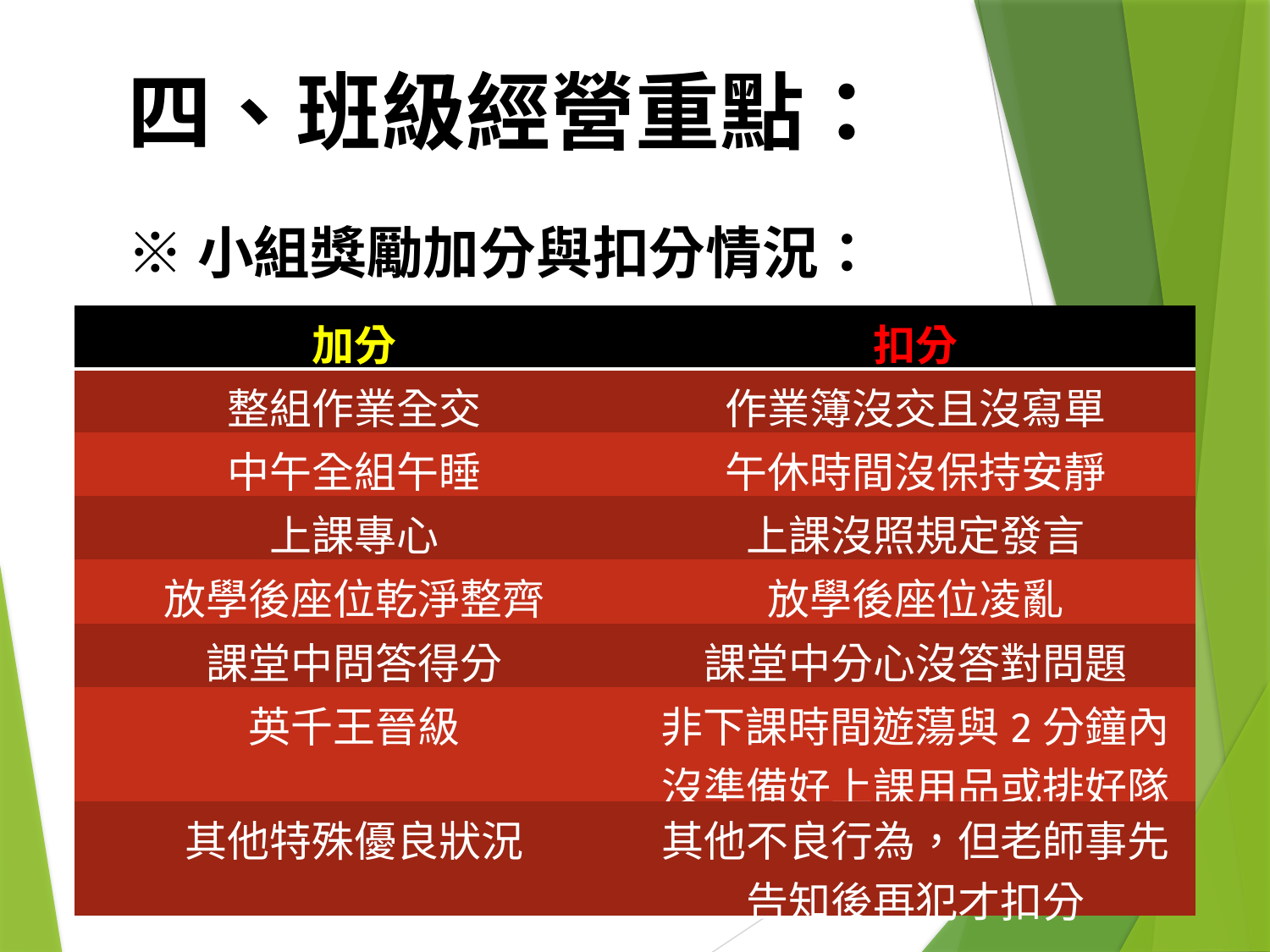

四、班級經營重點：
※小組獎勵加分與扣分情況：
| 加分 | 扣分 |
| --- | --- |
| 整組作業全交 | 作業簿沒交且沒寫單 |
| 中午全組午睡 | 午休時間沒保持安靜 |
| 上課專心 | 上課沒照規定發言 |
| 放學後座位乾淨整齊 | 放學後座位凌亂 |
| 課堂中問答得分 | 課堂中分心沒答對問題 |
| 英千王晉級 | 非下課時間遊蕩與2分鐘內沒準備好上課用品或排好隊 |
| 其他特殊優良狀況 | 其他不良行為，但老師事先告知後再犯才扣分 |